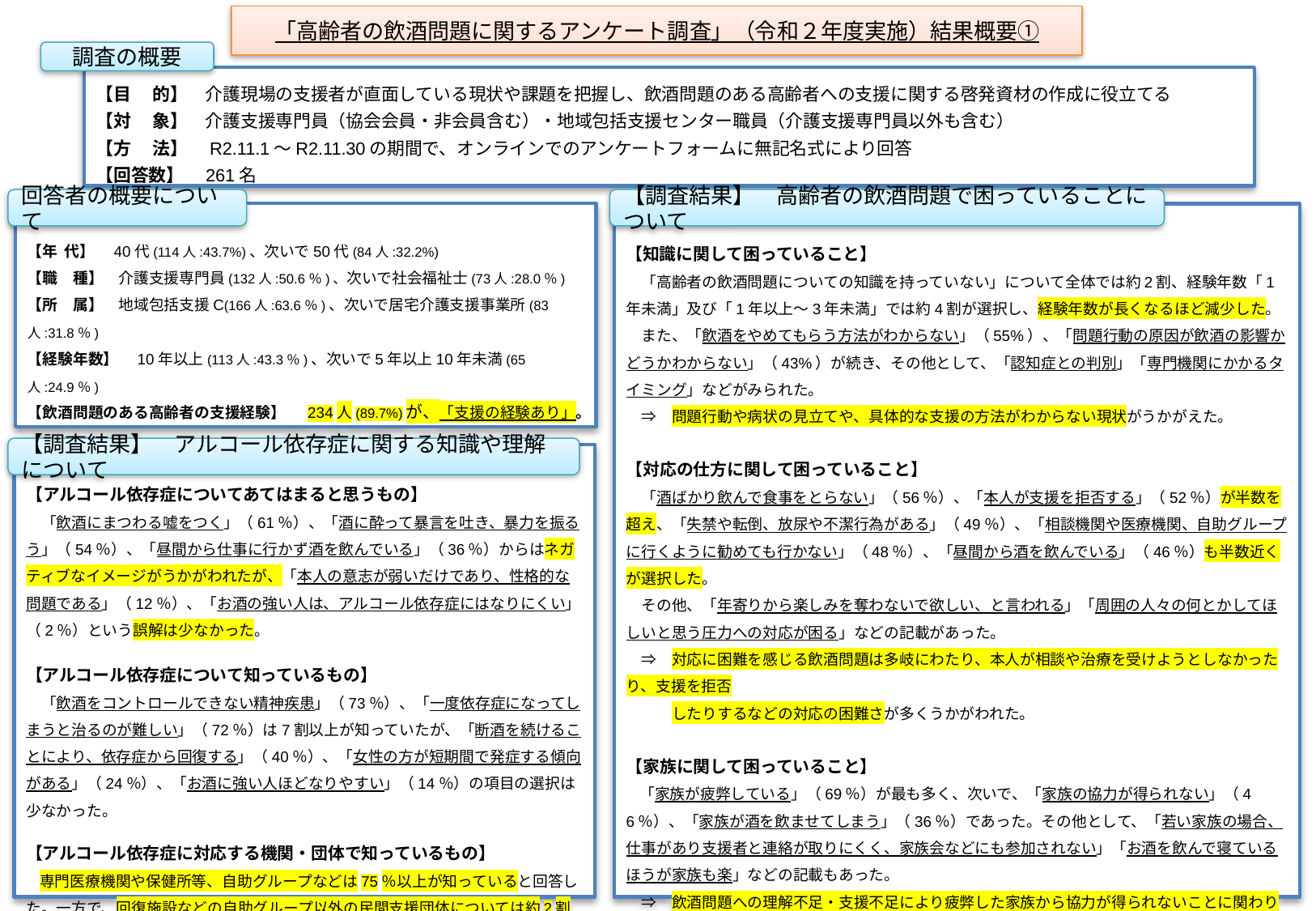

「高齢者の飲酒問題に関するアンケート調査」（令和２年度実施）結果概要①
調査の概要

【目　 的】　介護現場の支援者が直面している現状や課題を把握し、飲酒問題のある高齢者への支援に関する啓発資材の作成に役立てる
【対　 象】　介護支援専門員（協会会員・非会員含む）・地域包括支援センター職員（介護支援専門員以外も含む）
【方　 法】　R2.11.1～R2.11.30の期間で、オンラインでのアンケートフォームに無記名式により回答
【回答数】　261名
回答者の概要について
【調査結果】　高齢者の飲酒問題で困っていることについて

【年  代】　40代(114人:43.7%)、次いで50代(84人:32.2%)
【職　種】　介護支援専門員(132人:50.6％)、次いで社会福祉士(73人:28.0％)
【所　属】　地域包括支援C(166人:63.6％)、次いで居宅介護支援事業所(83人:31.8％)
【経験年数】　10年以上(113人:43.3％)、次いで5年以上10年未満(65人:24.9％)
【飲酒問題のある高齢者の支援経験】　 234人(89.7%)が、「支援の経験あり」。
　　現在の職種の経験年数別にみると、「支援経験あり」の割合は、経験年数を重ねるごとに
　高くなっている。

【知識に関して困っていること】
　「高齢者の飲酒問題についての知識を持っていない」について全体では約2割、経験年数「1年未満」及び「1年以上～3年未満」では約4割が選択し、経験年数が長くなるほど減少した。
　また、「飲酒をやめてもらう方法がわからない」（55%）、「問題行動の原因が飲酒の影響かどうかわからない」（43%）が続き、その他として、「認知症との判別」「専門機関にかかるタイミング」などがみられた。
　⇒　問題行動や病状の見立てや、具体的な支援の方法がわからない現状がうかがえた。

【対応の仕方に関して困っていること】
　「酒ばかり飲んで食事をとらない」（56％）、「本人が支援を拒否する」（52％）が半数を超え、「失禁や転倒、放尿や不潔行為がある」（49％）、「相談機関や医療機関、自助グループに行くように勧めても行かない」（48％）、「昼間から酒を飲んでいる」（46％）も半数近くが選択した。
　その他、「年寄りから楽しみを奪わないで欲しい、と言われる」「周囲の人々の何とかしてほしいと思う圧力への対応が困る」などの記載があった。
　⇒　対応に困難を感じる飲酒問題は多岐にわたり、本人が相談や治療を受けようとしなかったり、支援を拒否
　　　したりするなどの対応の困難さが多くうかがわれた。

【家族に関して困っていること】
　「家族が疲弊している」（69％）が最も多く、次いで、「家族の協力が得られない」（46％）、「家族が酒を飲ませてしまう」（36％）であった。その他として、「若い家族の場合、仕事があり支援者と連絡が取りにくく、家族会などにも参加されない」「お酒を飲んで寝ているほうが家族も楽」などの記載もあった。
　⇒　飲酒問題への理解不足・支援不足により疲弊した家族から協力が得られないことに関わりの難しさを感じ
　　　ていることがうかがえる。
【調査結果】　アルコール依存症に関する知識や理解について

【アルコール依存症についてあてはまると思うもの】
　「飲酒にまつわる嘘をつく」（61％）、「酒に酔って暴言を吐き、暴力を振るう」（54％）、「昼間から仕事に行かず酒を飲んでいる」（36％）からはネガティブなイメージがうかがわれたが、「本人の意志が弱いだけであり、性格的な問題である」（12％）、「お酒の強い人は、アルコール依存症にはなりにくい」（2％）という誤解は少なかった。

【アルコール依存症について知っているもの】
　「飲酒をコントロールできない精神疾患」（73％）、「一度依存症になってしまうと治るのが難しい」（72％）は7割以上が知っていたが、「断酒を続けることにより、依存症から回復する」（40％）、「女性の方が短期間で発症する傾向がある」（24％）、「お酒に強い人ほどなりやすい」（14％）の項目の選択は少なかった。

【アルコール依存症に対応する機関・団体で知っているもの】
　専門医療機関や保健所等、自助グループなどは75％以上が知っていると回答した。一方で、回復施設などの自助グループ以外の民間支援団体については約2割にとどまり、あまり知られていなかった。